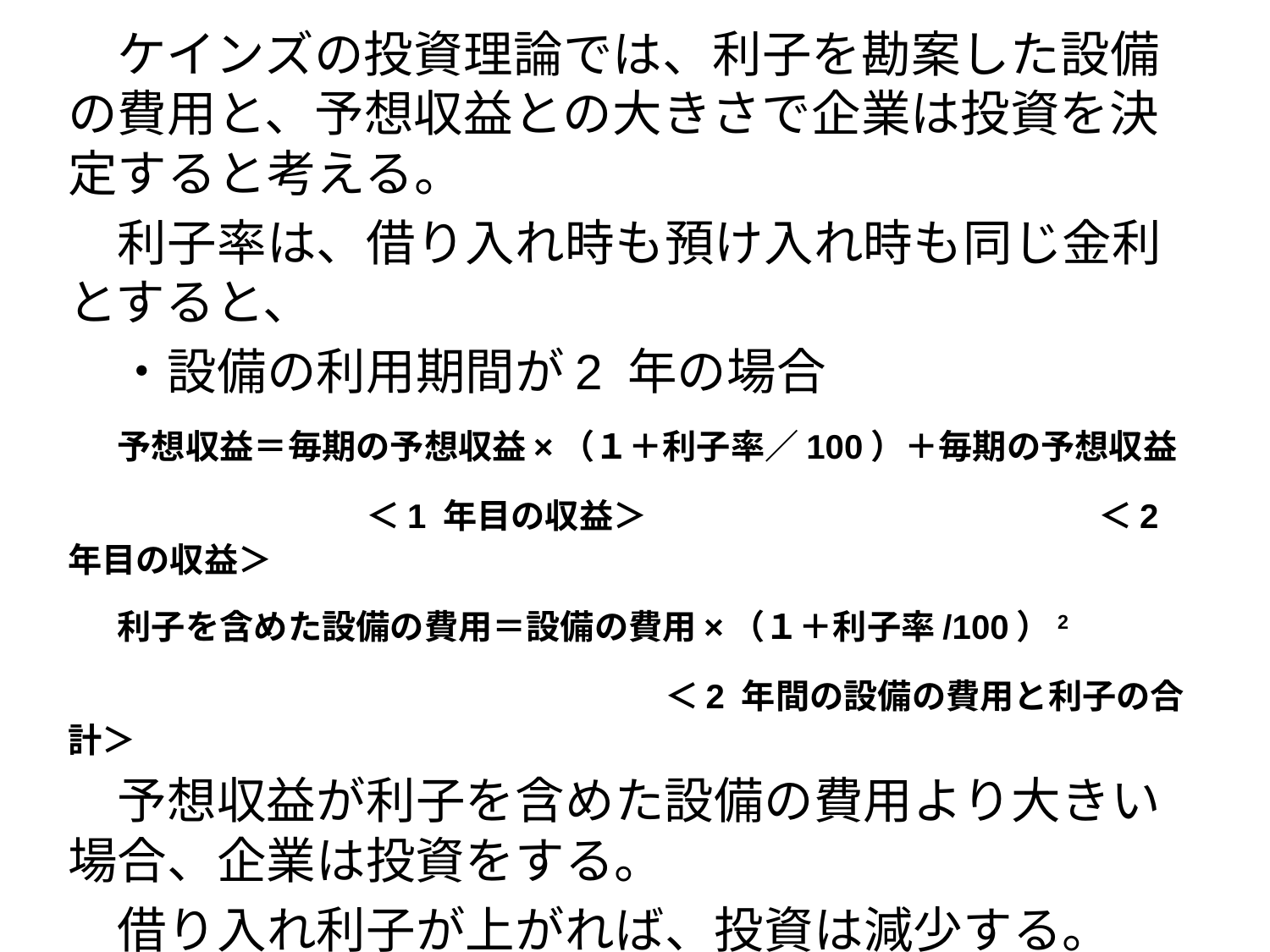

ケインズの投資理論では、利子を勘案した設備の費用と、予想収益との大きさで企業は投資を決定すると考える。
　利子率は、借り入れ時も預け入れ時も同じ金利とすると、
　・設備の利用期間が2 年の場合
　予想収益＝毎期の予想収益×（１＋利子率／100）＋毎期の予想収益
　　　　　　＜1 年目の収益＞ 　　　　　　　　　　　　　＜2 年目の収益＞
　利子を含めた設備の費用＝設備の費用×（１＋利子率/100）2
　　　　　　　　　　　　＜2 年間の設備の費用と利子の合計＞
　予想収益が利子を含めた設備の費用より大きい場合、企業は投資をする。
　借り入れ利子が上がれば、投資は減少する。